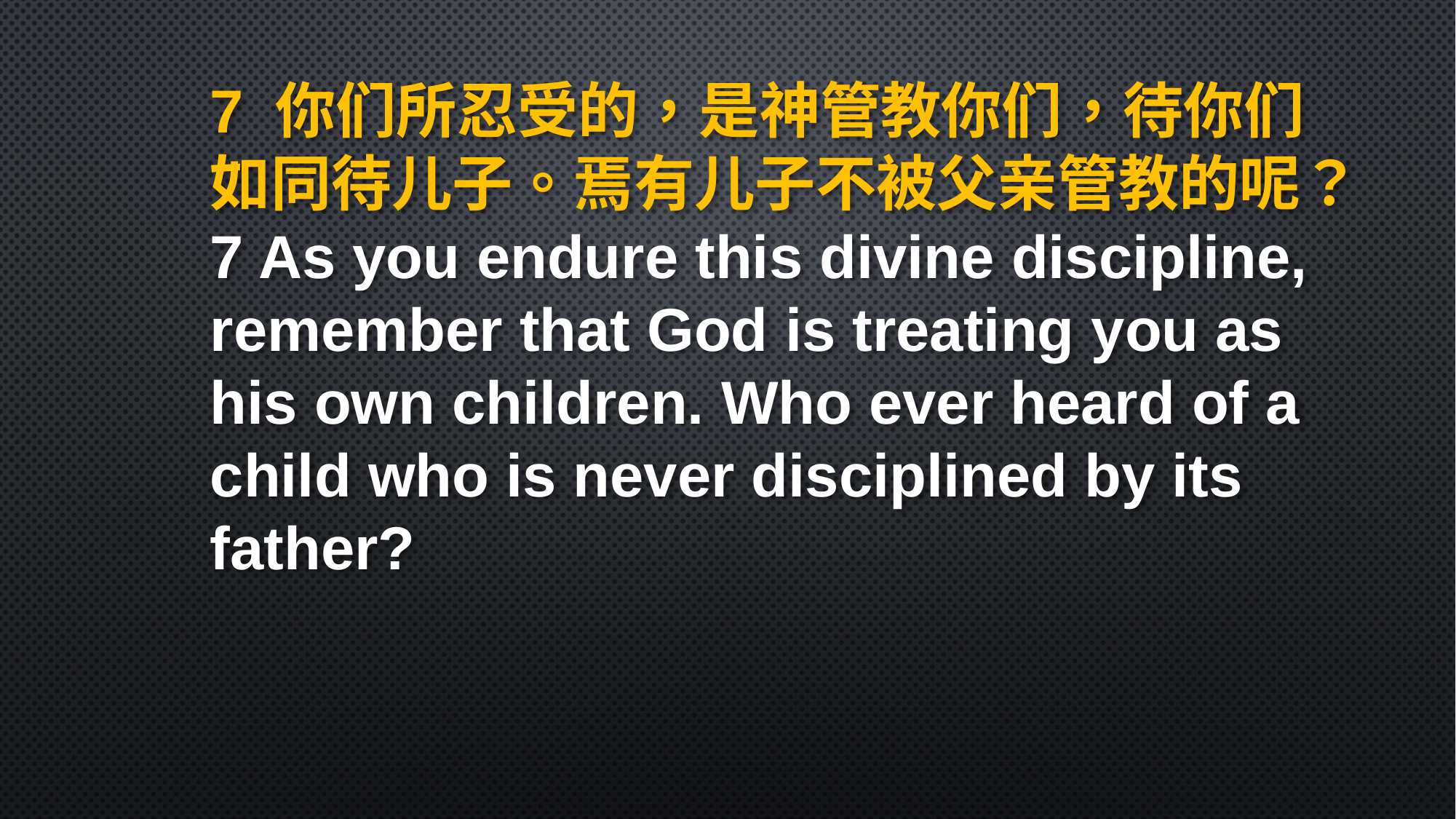

7 你们所忍受的，是神管教你们，待你们如同待儿子。焉有儿子不被父亲管教的呢？
7 As you endure this divine discipline, remember that God is treating you as his own children. Who ever heard of a child who is never disciplined by its father?